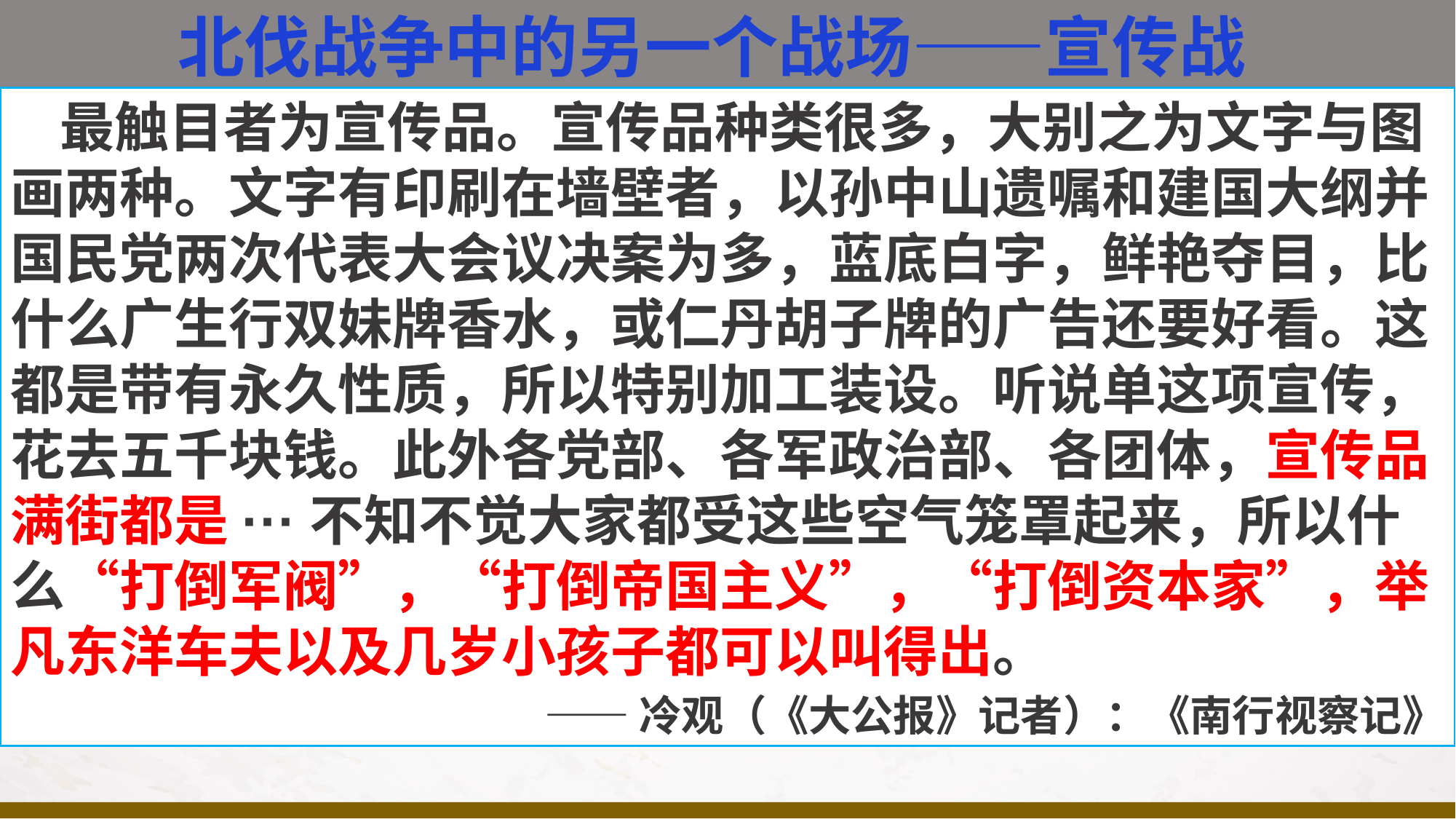

北伐战争中的另一个战场——宣传战
   最触目者为宣传品。宣传品种类很多，大别之为文字与图画两种。文字有印刷在墙壁者，以孙中山遗嘱和建国大纲并国民党两次代表大会议决案为多，蓝底白字，鲜艳夺目，比什么广生行双妹牌香水，或仁丹胡子牌的广告还要好看。这都是带有永久性质，所以特别加工装设。听说单这项宣传，花去五千块钱。此外各党部、各军政治部、各团体，宣传品满街都是···不知不觉大家都受这些空气笼罩起来，所以什么“打倒军阀”，“打倒帝国主义”，“打倒资本家”，举凡东洋车夫以及几岁小孩子都可以叫得出。
 ——冷观（《大公报》记者）：《南行视察记》